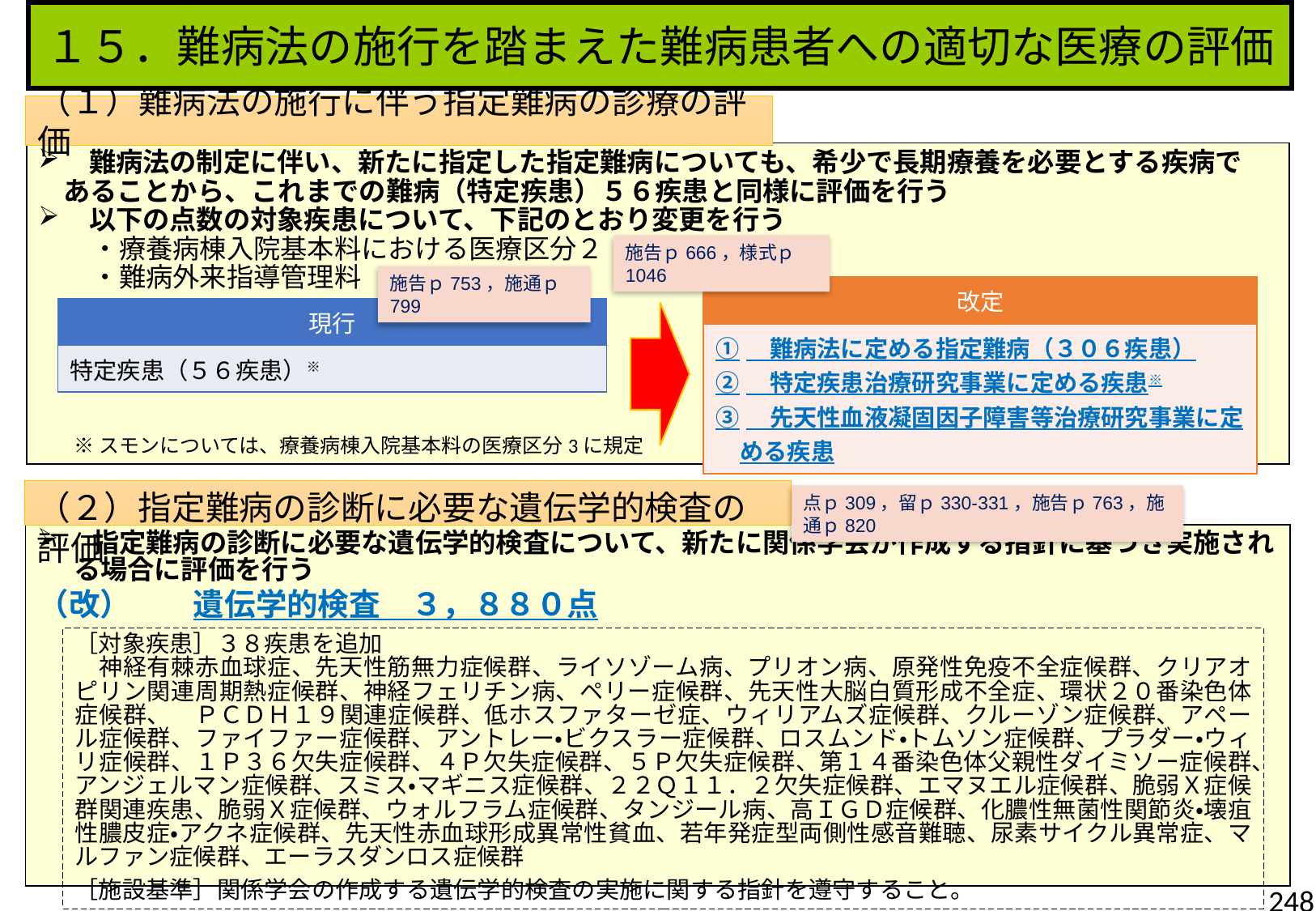

１５．難病法の施行を踏まえた難病患者への適切な医療の評価
（１）難病法の施行に伴う指定難病の診療の評価
 難病法の制定に伴い、新たに指定した指定難病についても、希少で長期療養を必要とする疾病で
   あることから、これまでの難病（特定疾患）５６疾患と同様に評価を行う
 以下の点数の対象疾患について、下記のとおり変更を行う
　　・療養病棟入院基本料における医療区分２
　　・難病外来指導管理料

施告ｐ666，様式ｐ1046
施告ｐ753，施通ｐ799
| 改定 |
| --- |
| ①　難病法に定める指定難病（３０６疾患） ②　特定疾患治療研究事業に定める疾患※ ③　先天性血液凝固因子障害等治療研究事業に定める疾患 |
| 現行 |
| --- |
| 特定疾患（５６疾患）※ |

※スモンについては、療養病棟入院基本料の医療区分3に規定
（２）指定難病の診断に必要な遺伝学的検査の評価
点ｐ309，留ｐ330-331，施告ｐ763，施通ｐ820
  指定難病の診断に必要な遺伝学的検査について、新たに関係学会が作成する指針に基づき実施される場合に評価を行う
（改）　　遺伝学的検査　３，８８０点
［対象疾患］３８疾患を追加
　神経有棘赤血球症、先天性筋無力症候群、ライソゾーム病、プリオン病、原発性免疫不全症候群、クリアオピリン関連周期熱症候群、神経フェリチン病、ペリー症候群、先天性大脳白質形成不全症、環状２０番染色体症候群、　ＰＣＤＨ１９関連症候群、低ホスファターゼ症、ウィリアムズ症候群、クルーゾン症候群、アペール症候群、ファイファー症候群、アントレー・ビクスラー症候群、ロスムンド・トムソン症候群、プラダー・ウィリ症候群、１Ｐ３６欠失症候群、４Ｐ欠失症候群、５Ｐ欠失症候群、第１４番染色体父親性ダイミソー症候群、アンジェルマン症候群、スミス・マギニス症候群、２２Ｑ１１．２欠失症候群、エマヌエル症候群、脆弱Ｘ症候群関連疾患、脆弱Ｘ症候群、ウォルフラム症候群、タンジール病、高ＩＧＤ症候群、化膿性無菌性関節炎・壊疽性膿皮症・アクネ症候群、先天性赤血球形成異常性貧血、若年発症型両側性感音難聴、尿素サイクル異常症、マルファン症候群、エーラスダンロス症候群
［施設基準］関係学会の作成する遺伝学的検査の実施に関する指針を遵守すること。
248